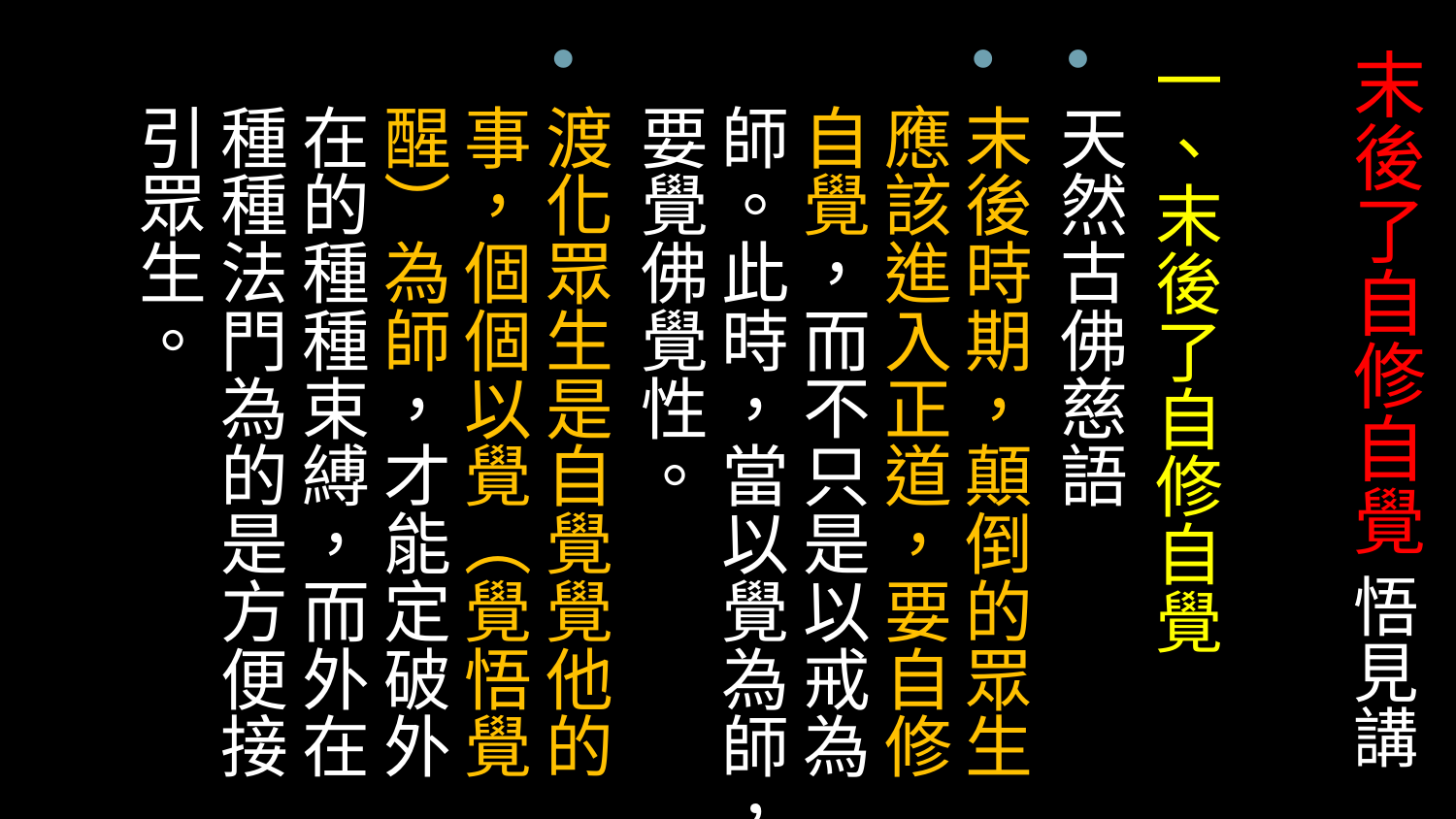

# 末後了自修自覺 悟見講
一、末後了自修自覺
天然古佛慈語
末後時期，顛倒的眾生應該進入正道，要自修自覺，而不只是以戒為師。此時，當以覺為師，要覺佛覺性。
渡化眾生是自覺覺他的事，個個以覺（覺悟覺醒）為師，才能定破外在的種種束縛，而外在種種法門為的是方便接引眾生。